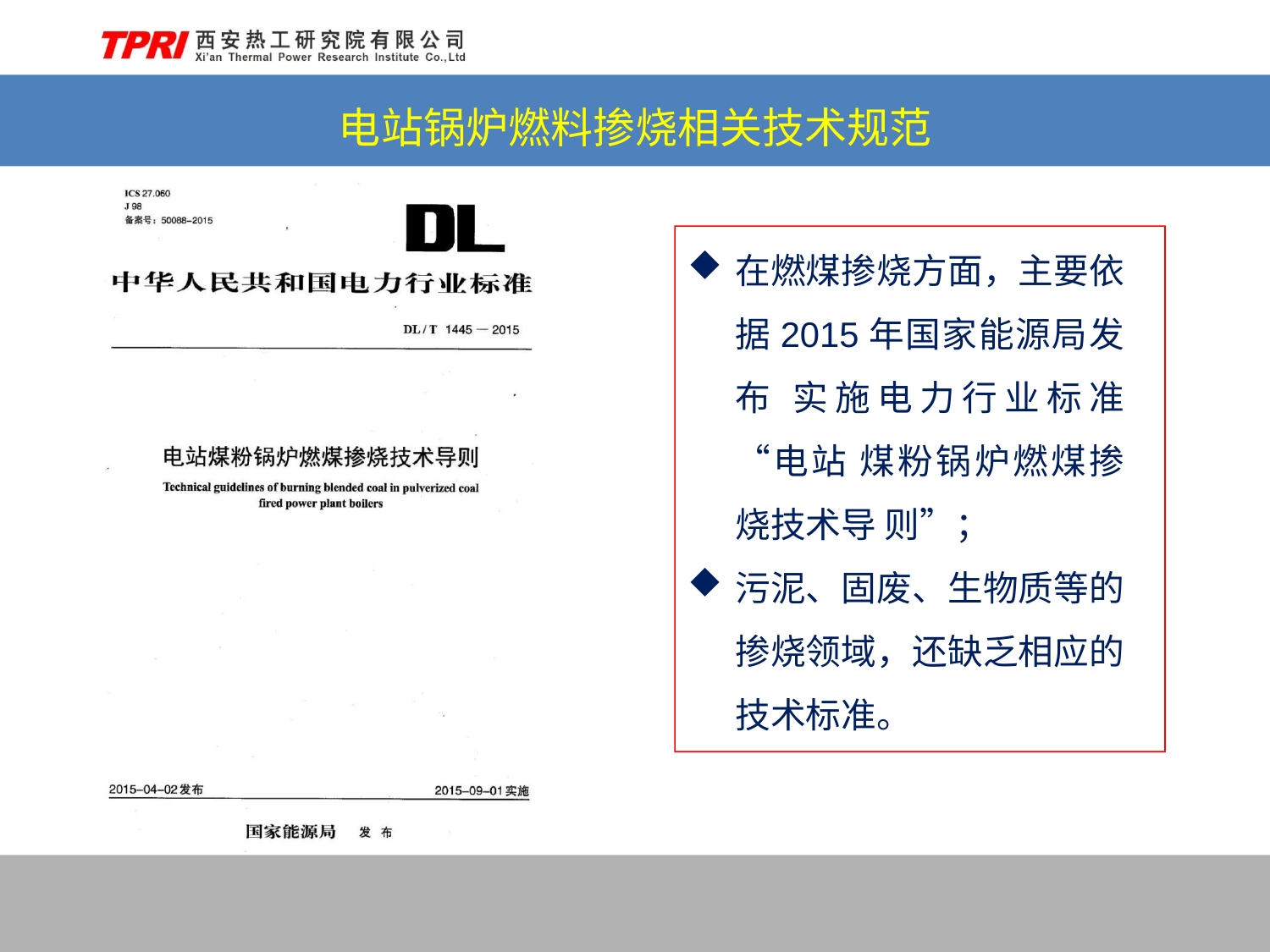

# 电站锅炉燃料掺烧相关技术规范

在燃煤掺烧方面，主要依 据2015年国家能源局发布 实施电力行业标准“电站 煤粉锅炉燃煤掺烧技术导 则”；
污泥、固废、生物质等的 掺烧领域，还缺乏相应的 技术标准。